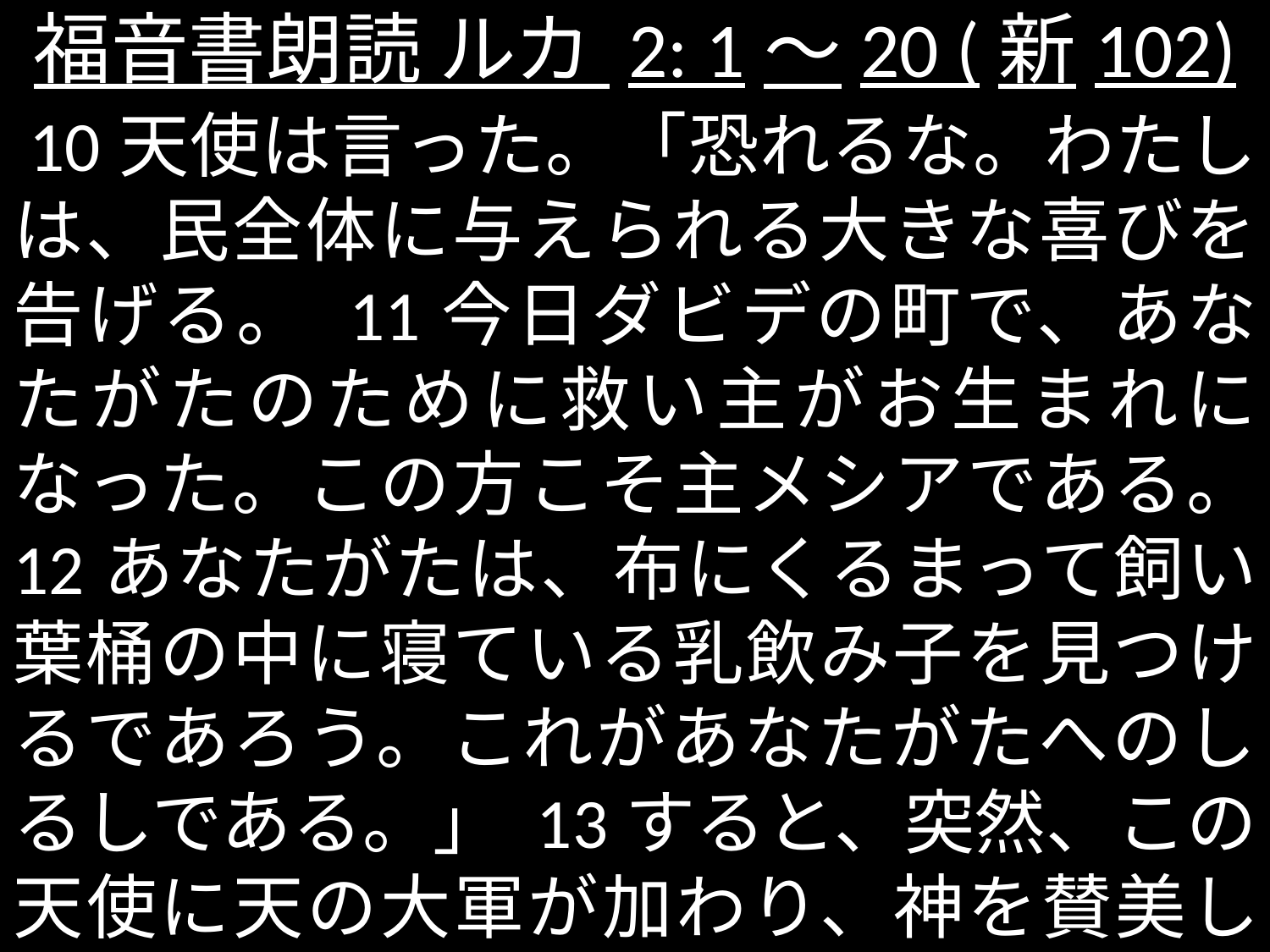

# 福音書朗読 ルカ 2: 1～20 (新102)
 10天使は言った。「恐れるな。わたしは、民全体に与えられる大きな喜びを告げる。 11今日ダビデの町で、あなたがたのために救い主がお生まれになった。この方こそ主メシアである。 12あなたがたは、布にくるまって飼い葉桶の中に寝ている乳飲み子を見つけるであろう。これがあなたがたへのしるしである。」 13すると、突然、この天使に天の大軍が加わり、神を賛美して言った。